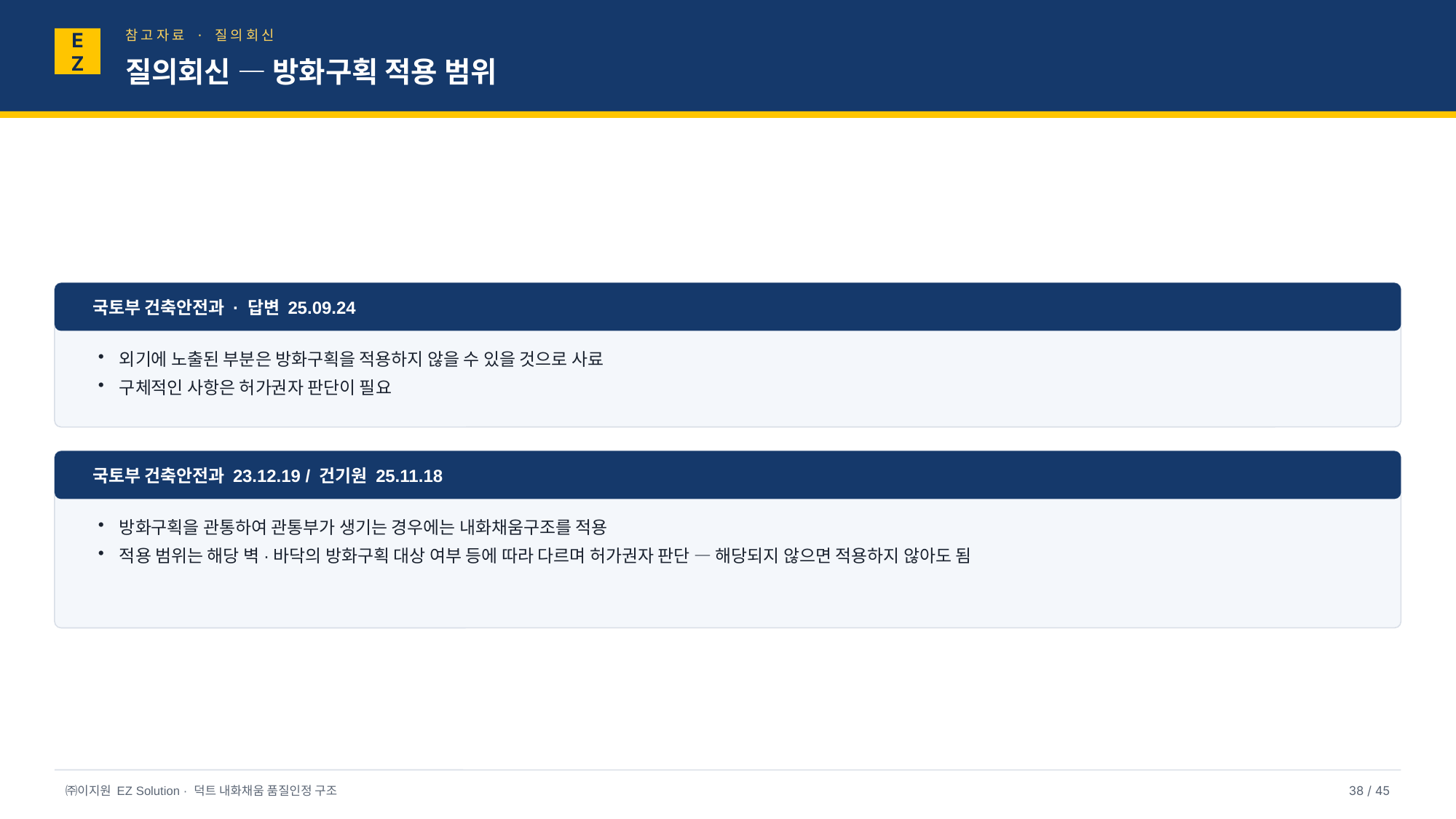

참고자료 · 질의회신

EZ
질의회신 — 방화구획 적용 범위

국토부 건축안전과 · 답변 25.09.24
외기에 노출된 부분은 방화구획을 적용하지 않을 수 있을 것으로 사료
구체적인 사항은 허가권자 판단이 필요

국토부 건축안전과 23.12.19 / 건기원 25.11.18
방화구획을 관통하여 관통부가 생기는 경우에는 내화채움구조를 적용
적용 범위는 해당 벽·바닥의 방화구획 대상 여부 등에 따라 다르며 허가권자 판단 — 해당되지 않으면 적용하지 않아도 됨

㈜이지원 EZ Solution · 덕트 내화채움 품질인정 구조
38 / 45